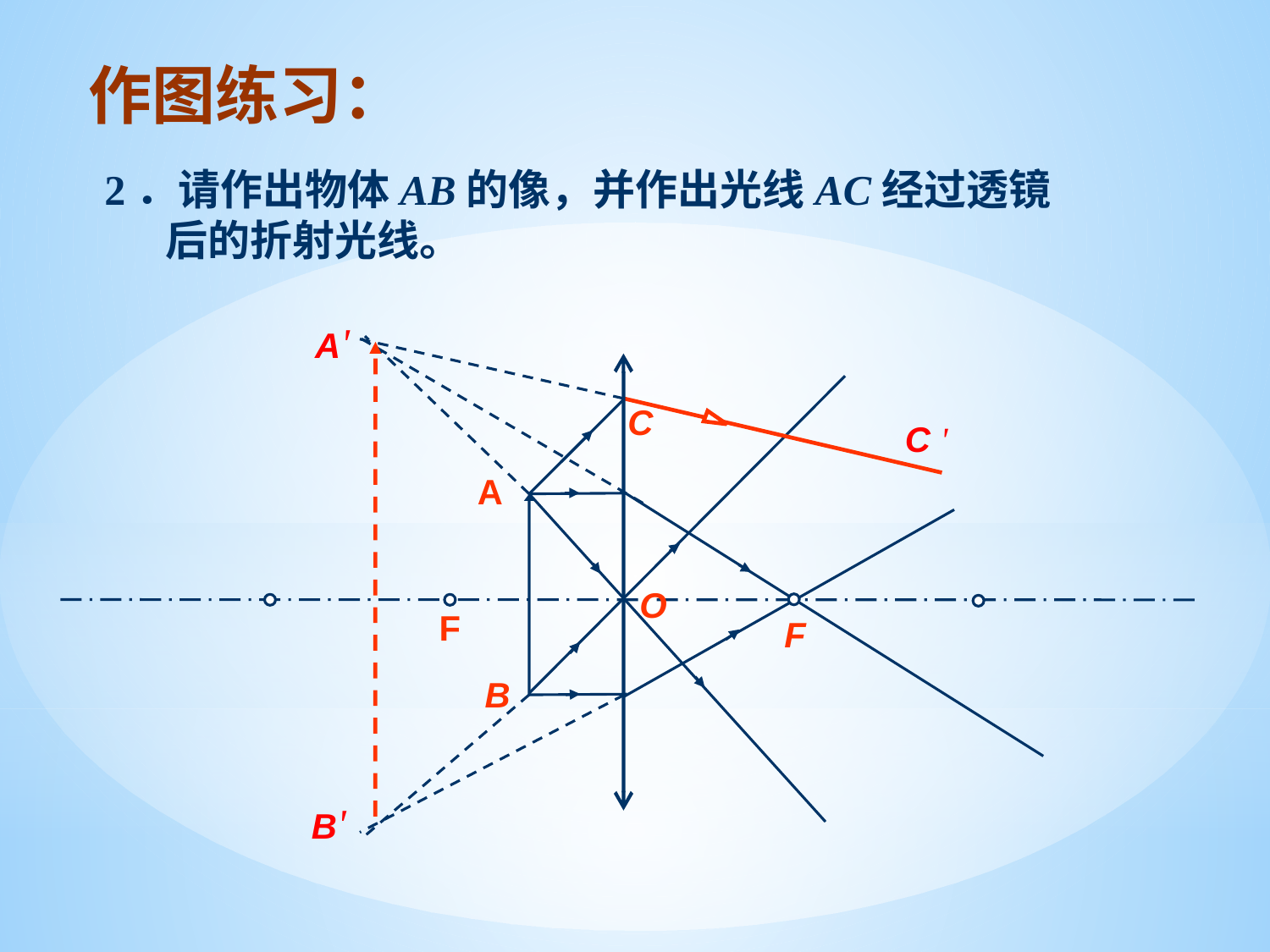

作图练习：
2．请作出物体AB的像，并作出光线AC经过透镜后的折射光线。
A'

C

C '
A

B

O

F
F

B'